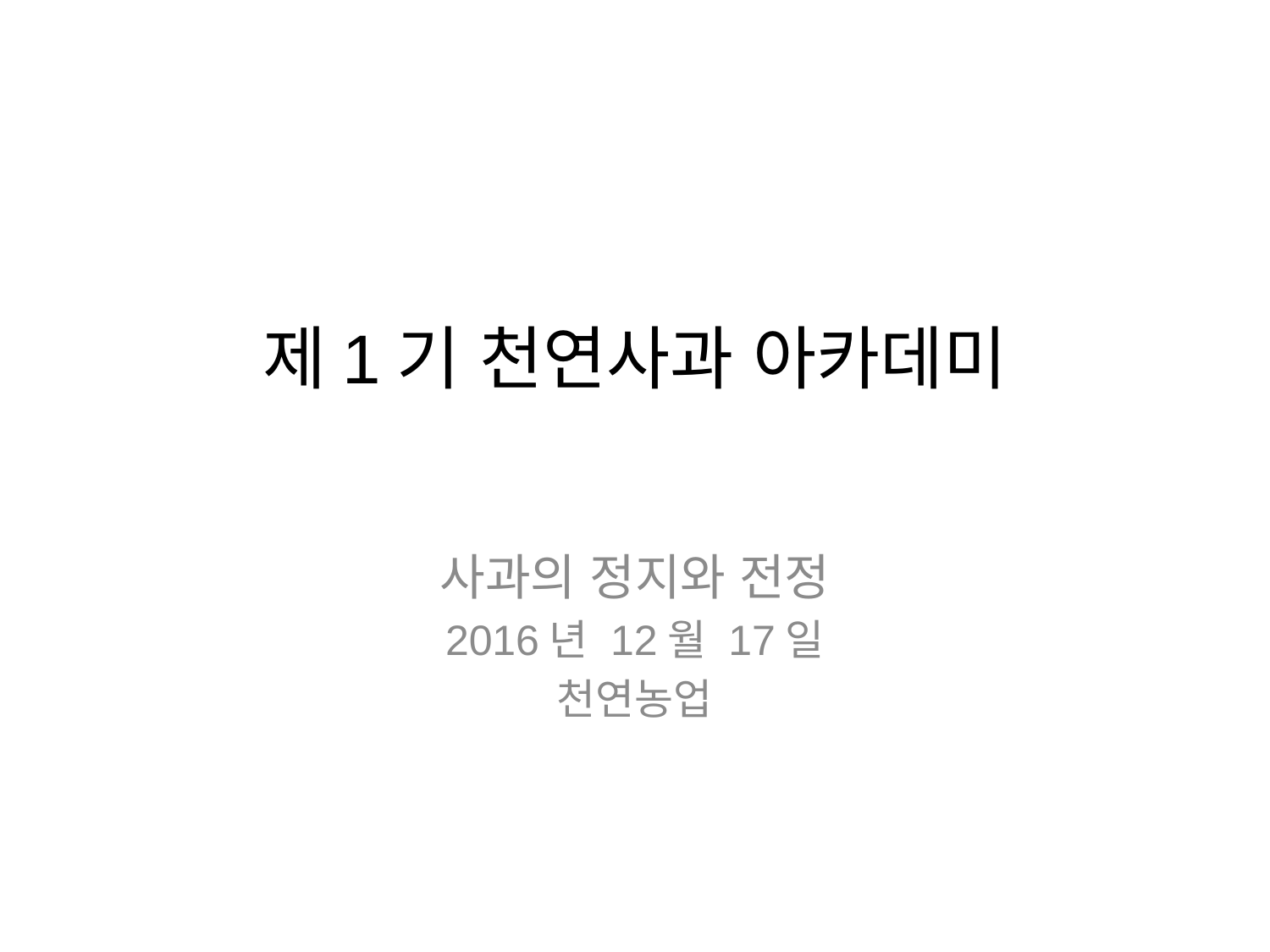

# 제1기 천연사과 아카데미
사과의 정지와 전정
2016년 12월 17일
천연농업